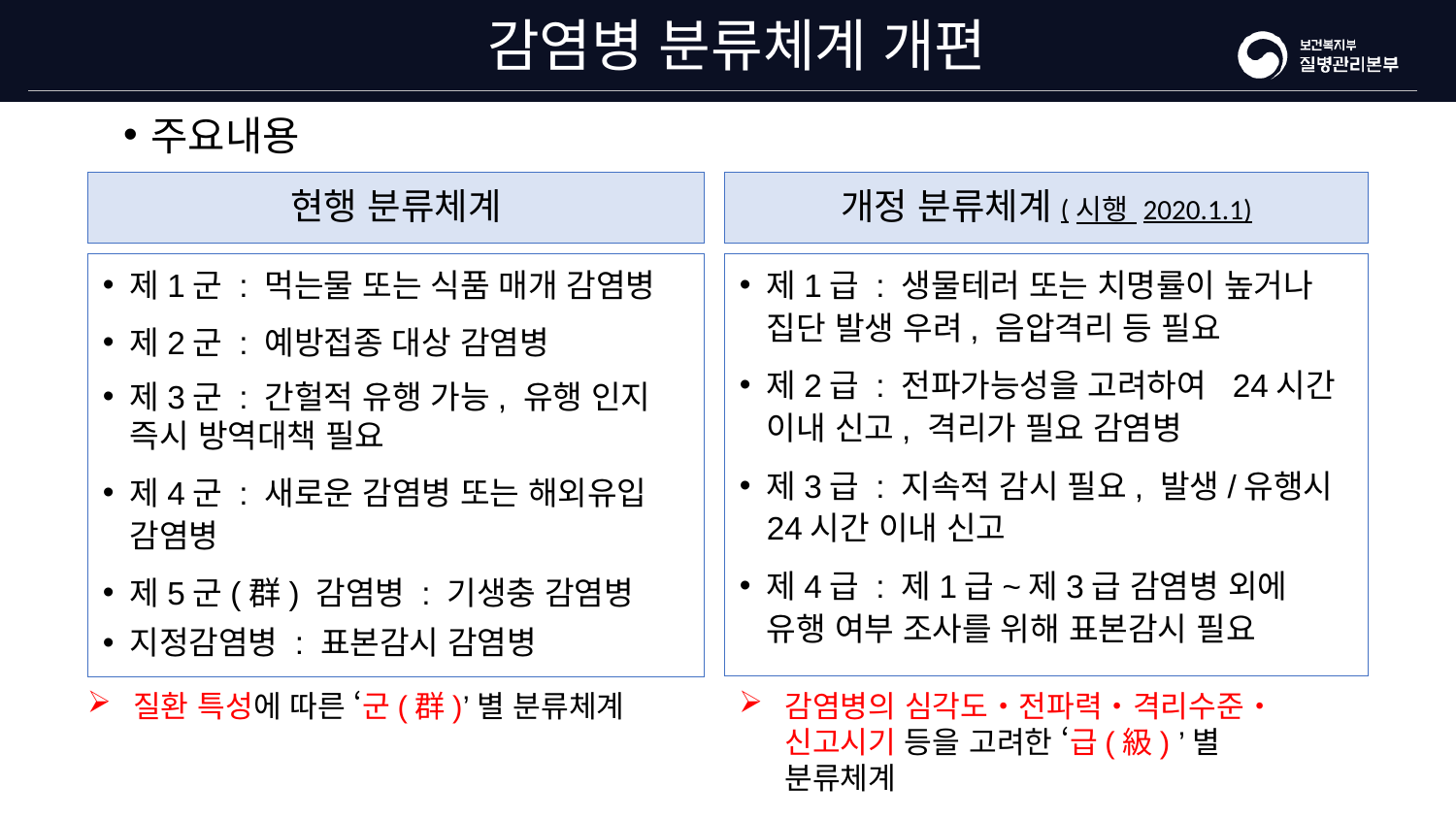

# 감염병 분류체계 개편
주요내용
현행 분류체계
개정 분류체계(시행 2020.1.1)
제1군 : 먹는물 또는 식품 매개 감염병
제2군 : 예방접종 대상 감염병
제3군 : 간헐적 유행 가능, 유행 인지 즉시 방역대책 필요
제4군 : 새로운 감염병 또는 해외유입 감염병
제5군(群) 감염병 : 기생충 감염병
지정감염병 : 표본감시 감염병
제1급 : 생물테러 또는 치명률이 높거나 집단 발생 우려, 음압격리 등 필요
제2급 : 전파가능성을 고려하여  24시간 이내 신고, 격리가 필요 감염병
제3급 : 지속적 감시 필요, 발생/유행시 24시간 이내 신고
제4급 : 제1급~제3급 감염병 외에 유행 여부 조사를 위해 표본감시 필요
감염병의 심각도‧전파력‧격리수준‧ 신고시기 등을 고려한 ‘급(級) ’별 분류체계
질환 특성에 따른 ‘군(群)’별 분류체계